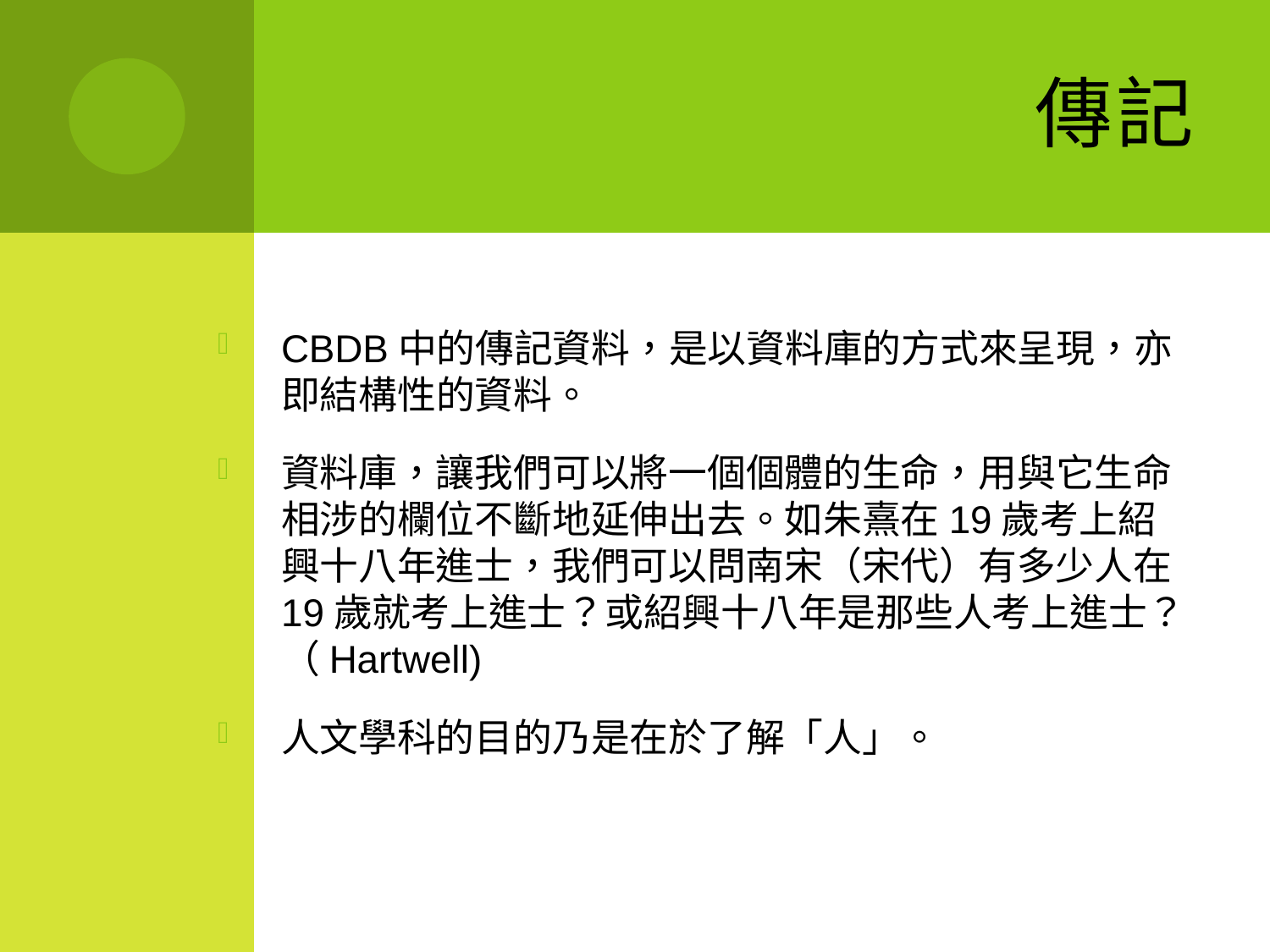

# 傳記
CBDB中的傳記資料，是以資料庫的方式來呈現，亦即結構性的資料。
資料庫，讓我們可以將一個個體的生命，用與它生命相涉的欄位不斷地延伸出去。如朱熹在19歲考上紹興十八年進士，我們可以問南宋（宋代）有多少人在19歲就考上進士？或紹興十八年是那些人考上進士？（Hartwell)
人文學科的目的乃是在於了解「人」。